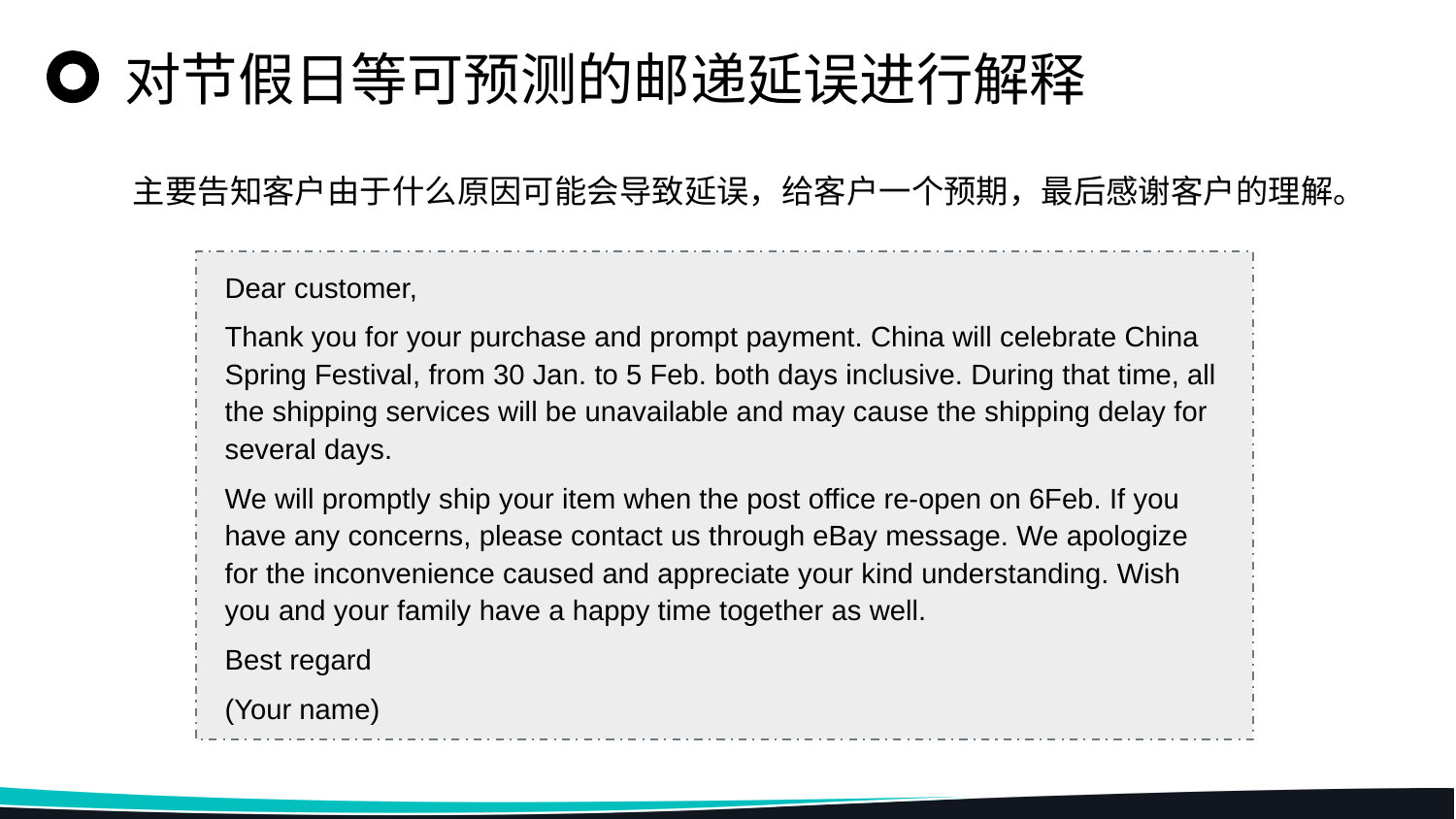

对节假日等可预测的邮递延误进行解释
主要告知客户由于什么原因可能会导致延误，给客户一个预期，最后感谢客户的理解。

Dear customer,
Thank you for your purchase and prompt payment. China will celebrate China Spring Festival, from 30 Jan. to 5 Feb. both days inclusive. During that time, all the shipping services will be unavailable and may cause the shipping delay for several days.
We will promptly ship your item when the post office re-open on 6Feb. If you have any concerns, please contact us through eBay message. We apologize for the inconvenience caused and appreciate your kind understanding. Wish you and your family have a happy time together as well.
Best regard
(Your name)